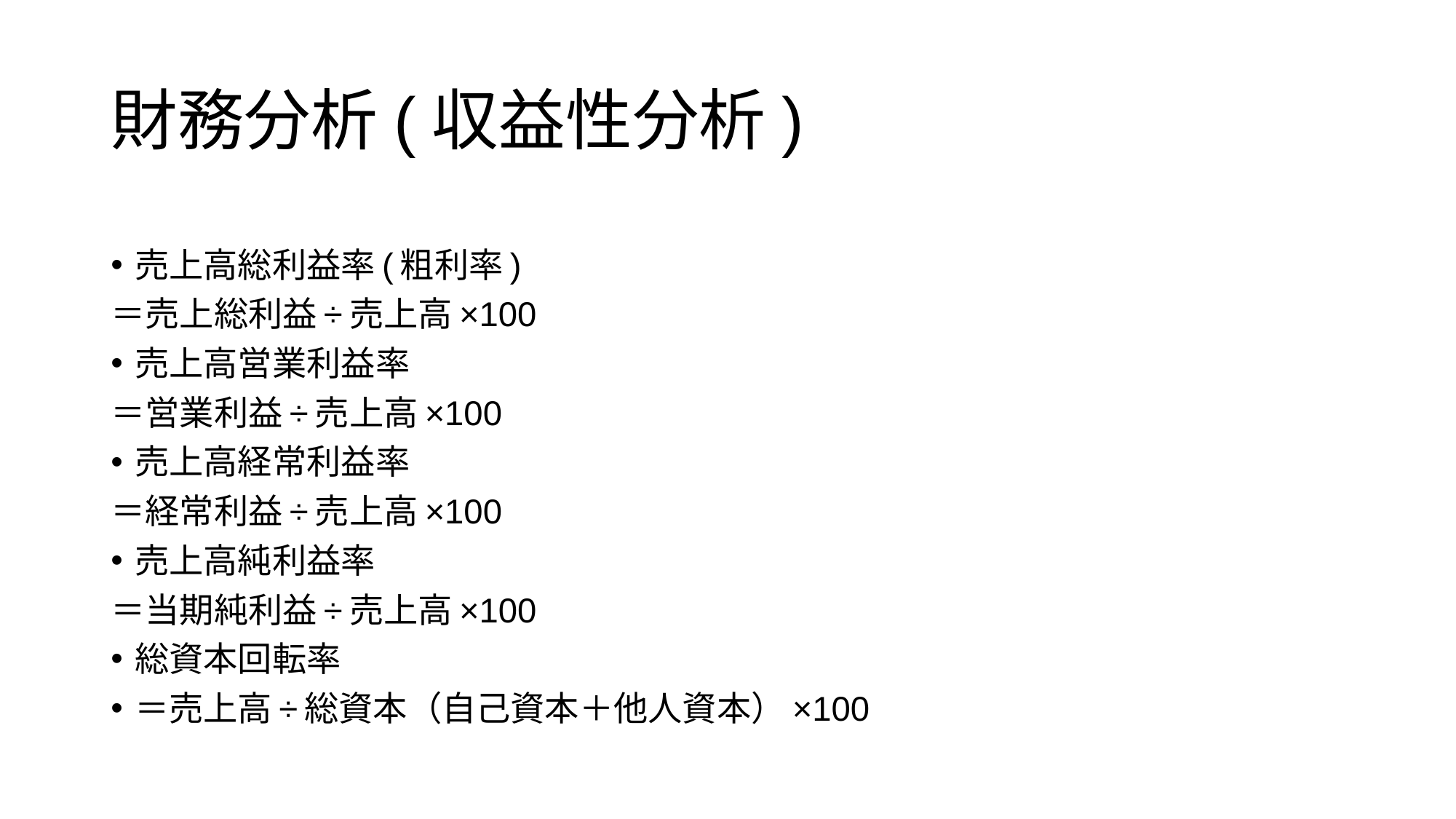

# 財務分析(収益性分析)

売上高総利益率(粗利率)
＝売上総利益÷売上高×100
売上高営業利益率
＝営業利益÷売上高×100
売上高経常利益率
＝経常利益÷売上高×100
売上高純利益率
＝当期純利益÷売上高×100
総資本回転率
＝売上高÷総資本（自己資本＋他人資本）×100